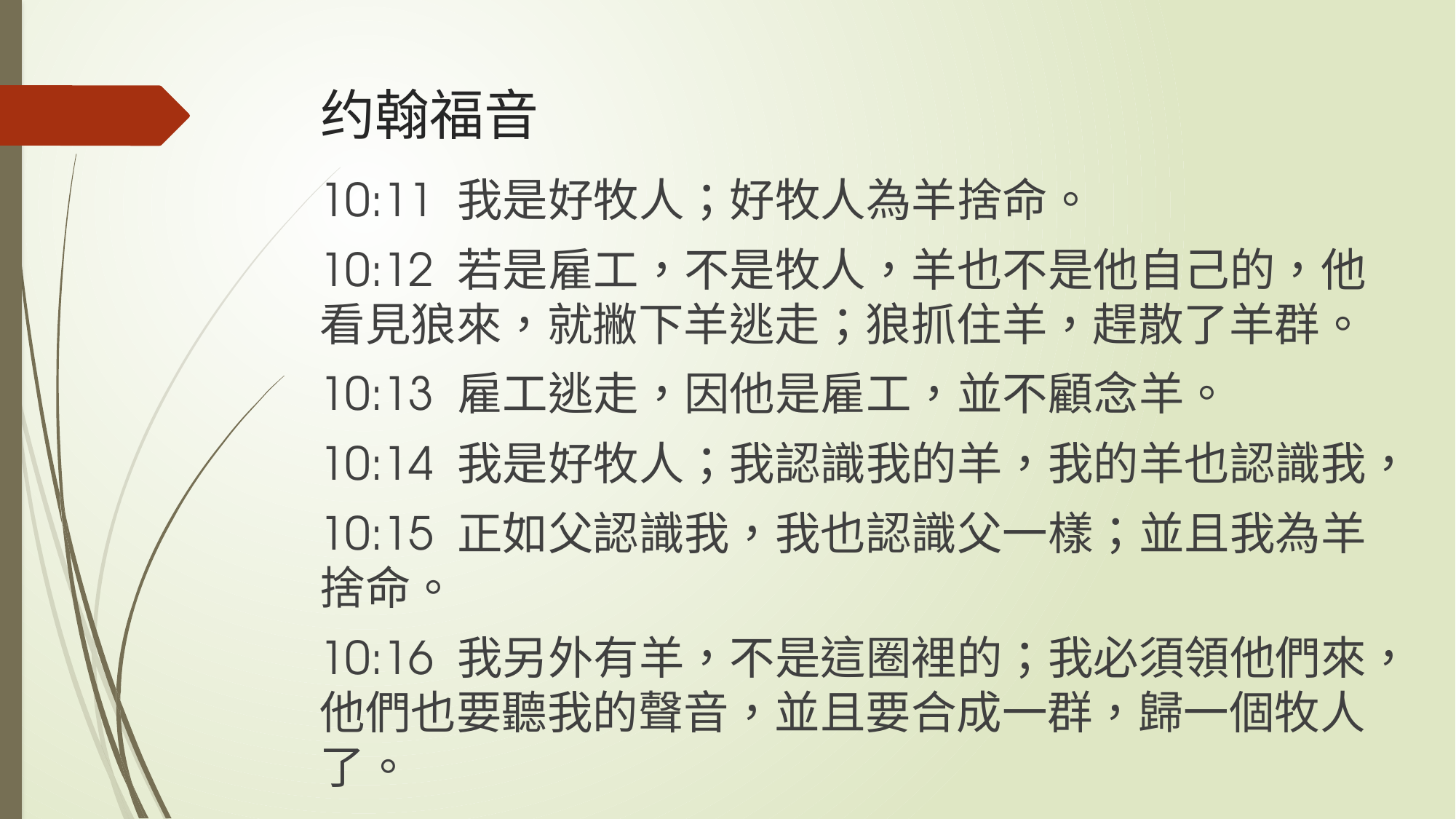

# 约翰福音
10:11 我是好牧人；好牧人為羊捨命。
10:12 若是雇工，不是牧人，羊也不是他自己的，他看見狼來，就撇下羊逃走；狼抓住羊，趕散了羊群。
10:13 雇工逃走，因他是雇工，並不顧念羊。
10:14 我是好牧人；我認識我的羊，我的羊也認識我，
10:15 正如父認識我，我也認識父一樣；並且我為羊捨命。
10:16 我另外有羊，不是這圈裡的；我必須領他們來，他們也要聽我的聲音，並且要合成一群，歸一個牧人了。